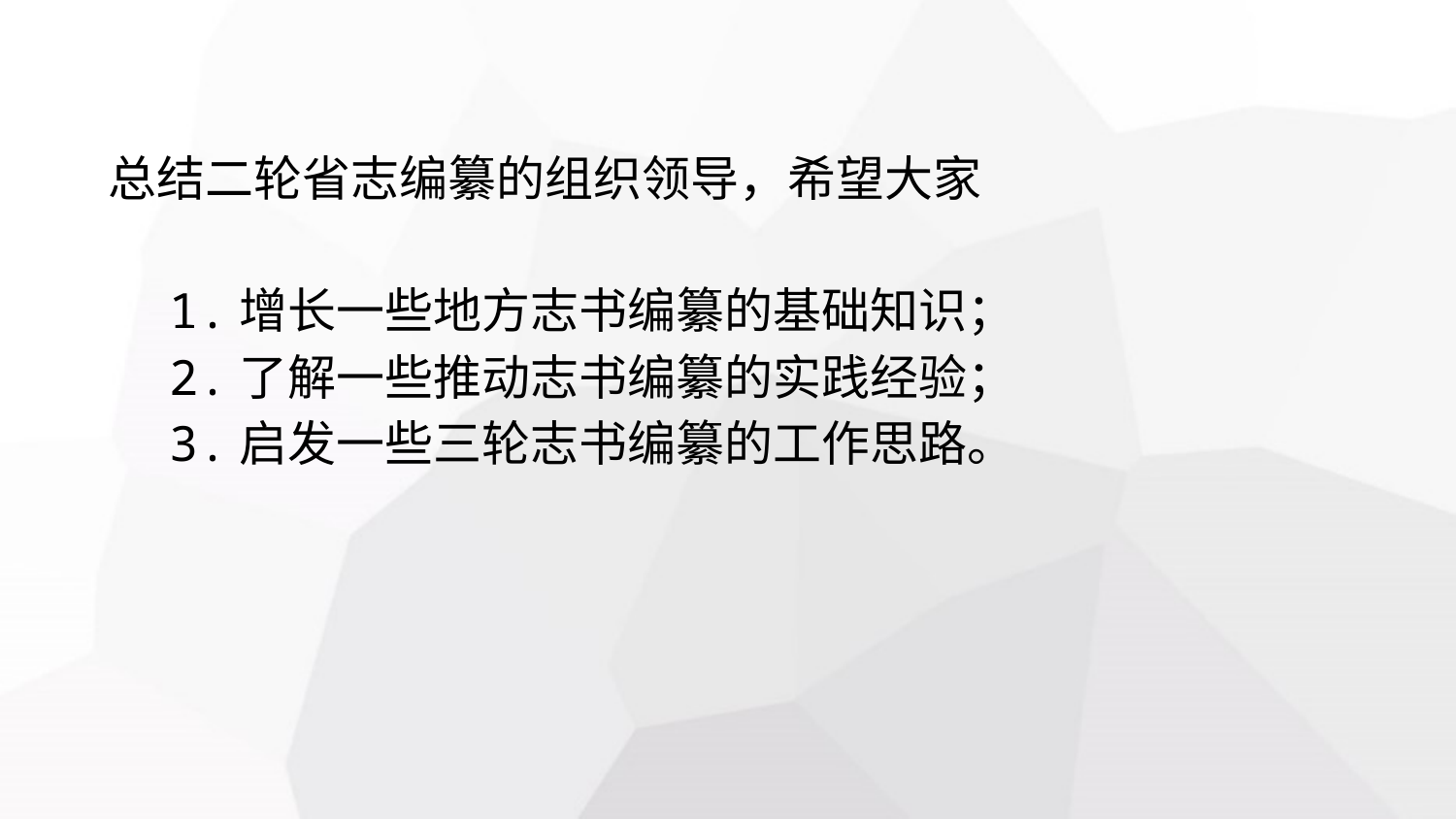

总结二轮省志编纂的组织领导，希望大家

    1.增长一些地方志书编纂的基础知识；
    2.了解一些推动志书编纂的实践经验；
    3.启发一些三轮志书编纂的工作思路。